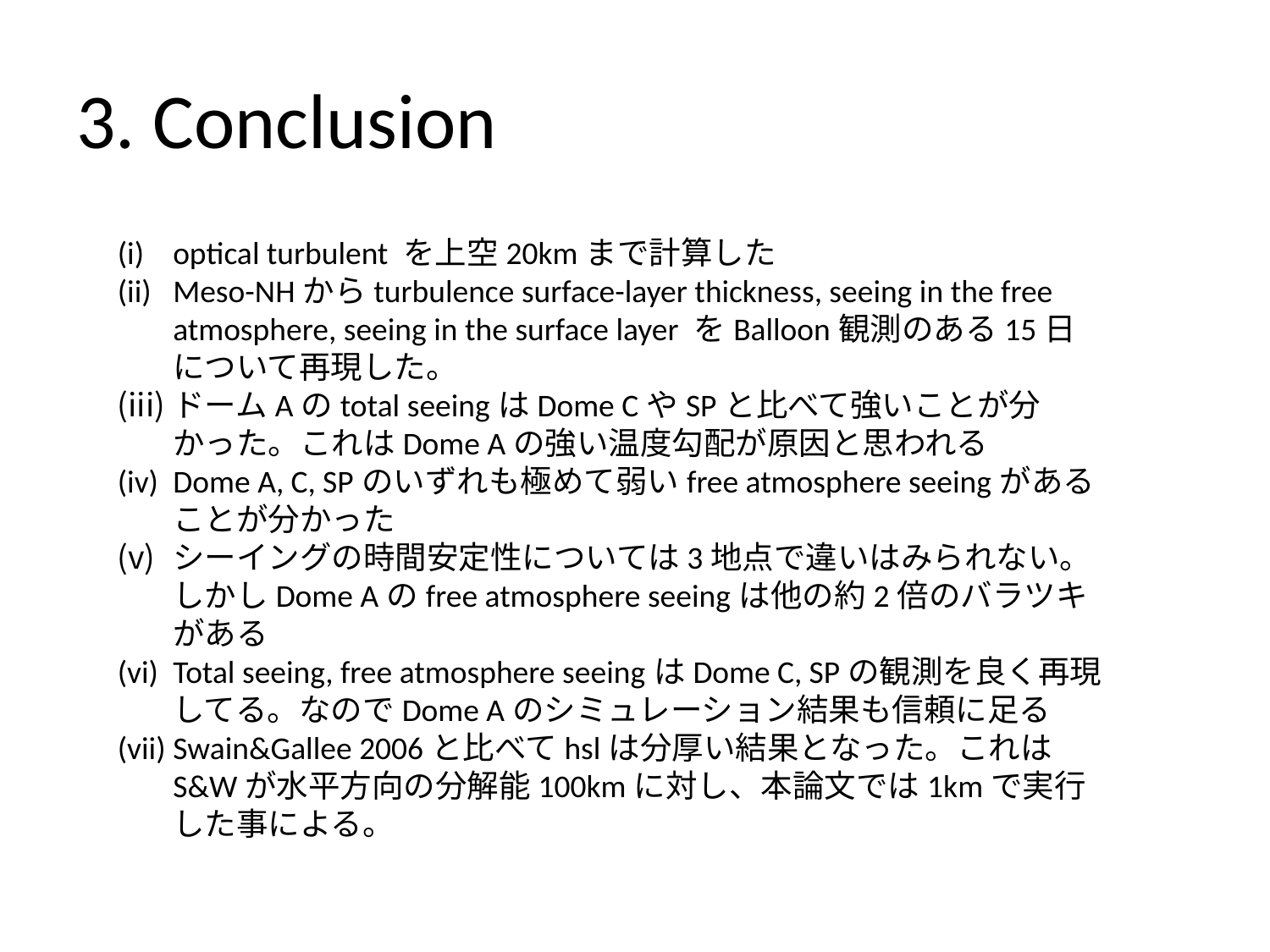

# 3. Conclusion
optical turbulent を上空20kmまで計算した
Meso-NHからturbulence surface-layer thickness, seeing in the free atmosphere, seeing in the surface layer をBalloon観測のある15日について再現した。
ドームAのtotal seeingはDome CやSPと比べて強いことが分かった。これはDome Aの強い温度勾配が原因と思われる
Dome A, C, SPのいずれも極めて弱いfree atmosphere seeingがあることが分かった
シーイングの時間安定性については3地点で違いはみられない。しかしDome Aのfree atmosphere seeingは他の約2倍のバラツキがある
Total seeing, free atmosphere seeingはDome C, SPの観測を良く再現してる。なのでDome Aのシミュレーション結果も信頼に足る
Swain&Gallee 2006と比べてhslは分厚い結果となった。これはS&Wが水平方向の分解能100kmに対し、本論文では1kmで実行した事による。